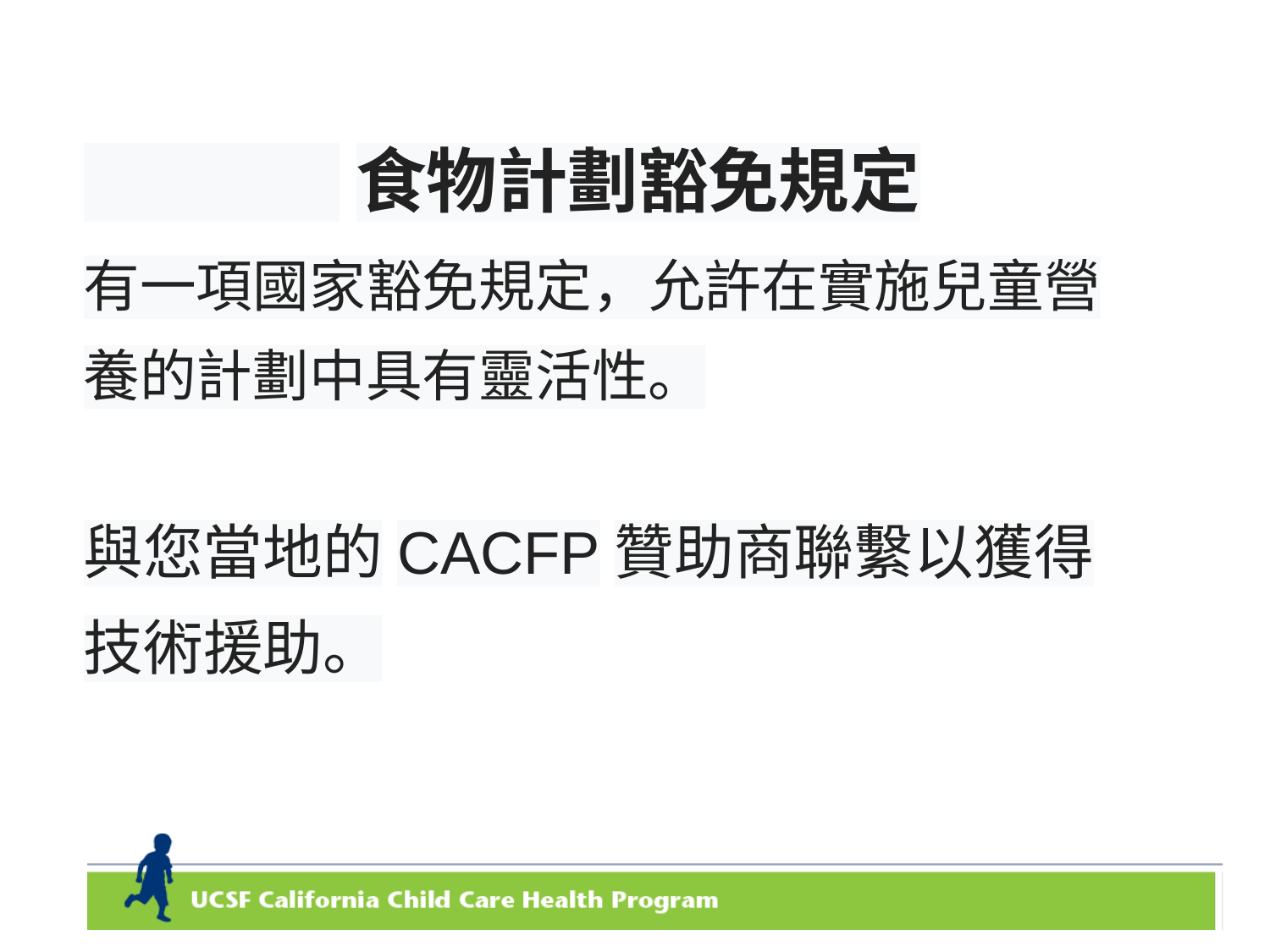

# 食物計劃豁免規定

有一項國家豁免規定，允許在實施兒童營養的計劃中具有靈活性。

與您當地的CACFP贊助商聯繫以獲得技術援助。